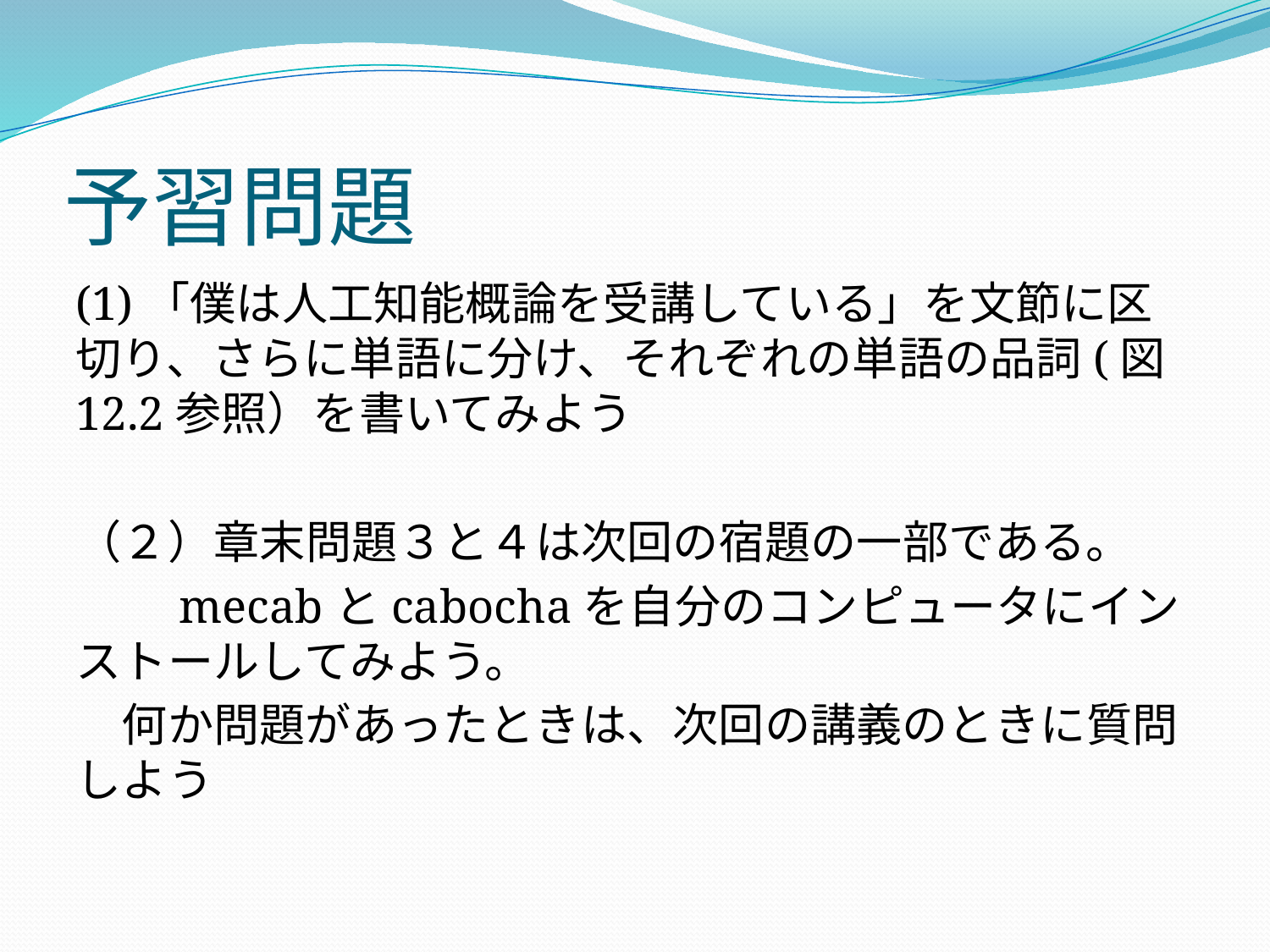

# 予習問題
(1)「僕は人工知能概論を受講している」を文節に区切り、さらに単語に分け、それぞれの単語の品詞(図12.2参照）を書いてみよう

（２）章末問題３と４は次回の宿題の一部である。
　　mecabとcabochaを自分のコンピュータにインストールしてみよう。
　何か問題があったときは、次回の講義のときに質問しよう